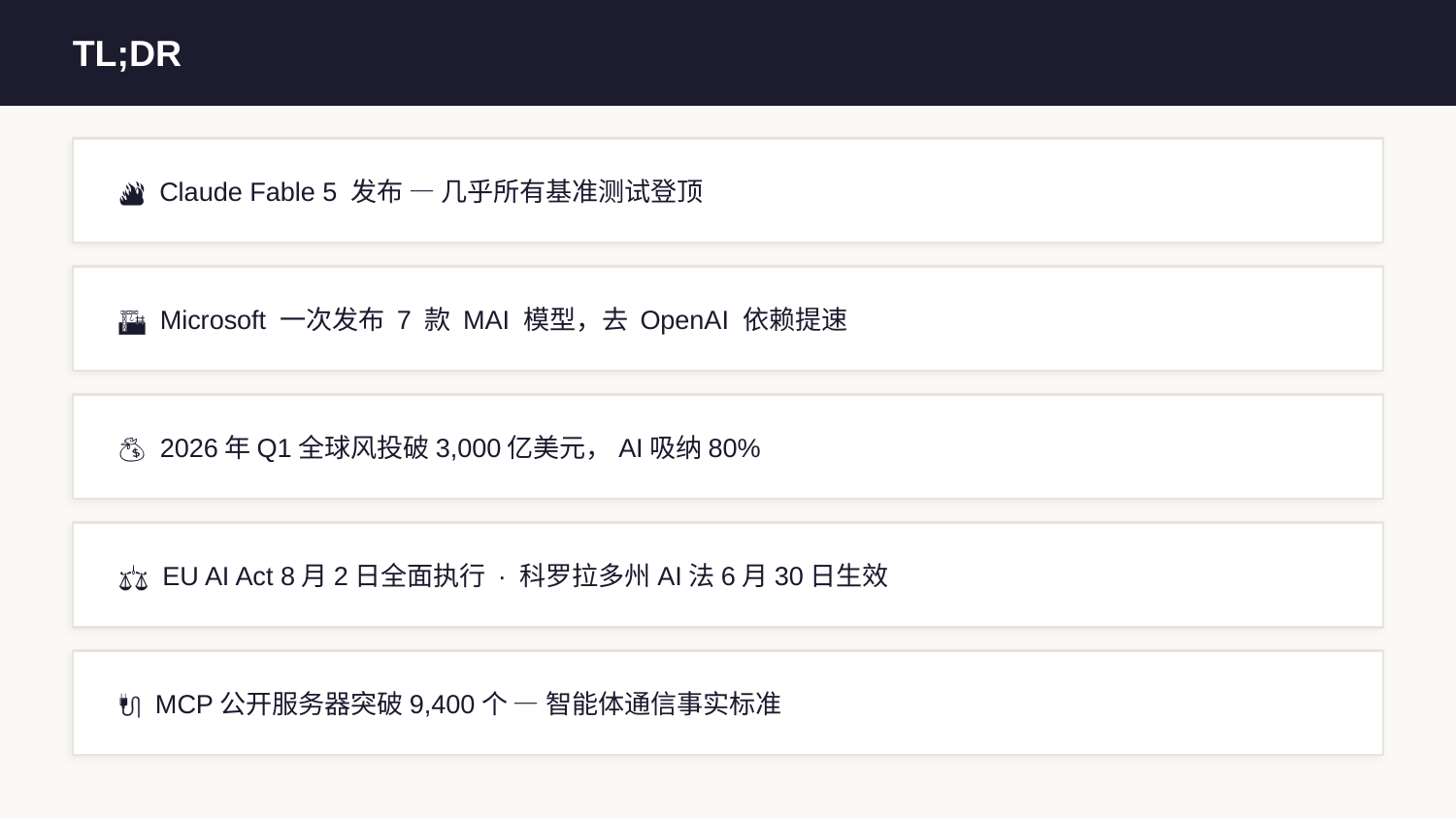

TL;DR

🔥  Claude Fable 5 发布 — 几乎所有基准测试登顶

🏗️  Microsoft 一次发布 7 款 MAI 模型，去 OpenAI 依赖提速

💰  2026年Q1全球风投破3,000亿美元，AI吸纳80%

⚖️  EU AI Act 8月2日全面执行 · 科罗拉多州AI法6月30日生效

🔌  MCP公开服务器突破9,400个 — 智能体通信事实标准